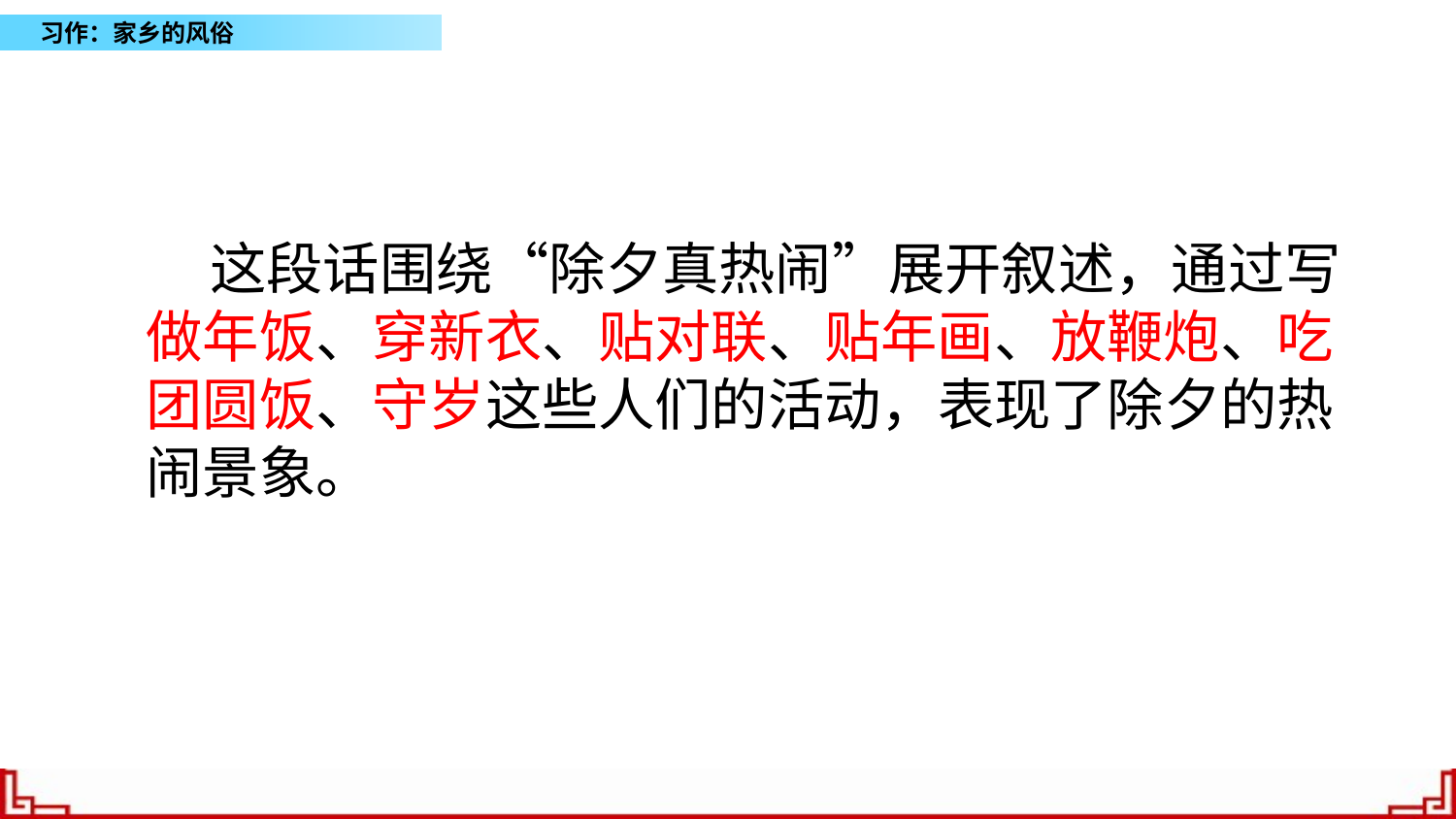

这段话围绕“除夕真热闹”展开叙述，通过写做年饭、穿新衣、贴对联、贴年画、放鞭炮、吃团圆饭、守岁这些人们的活动，表现了除夕的热闹景象。